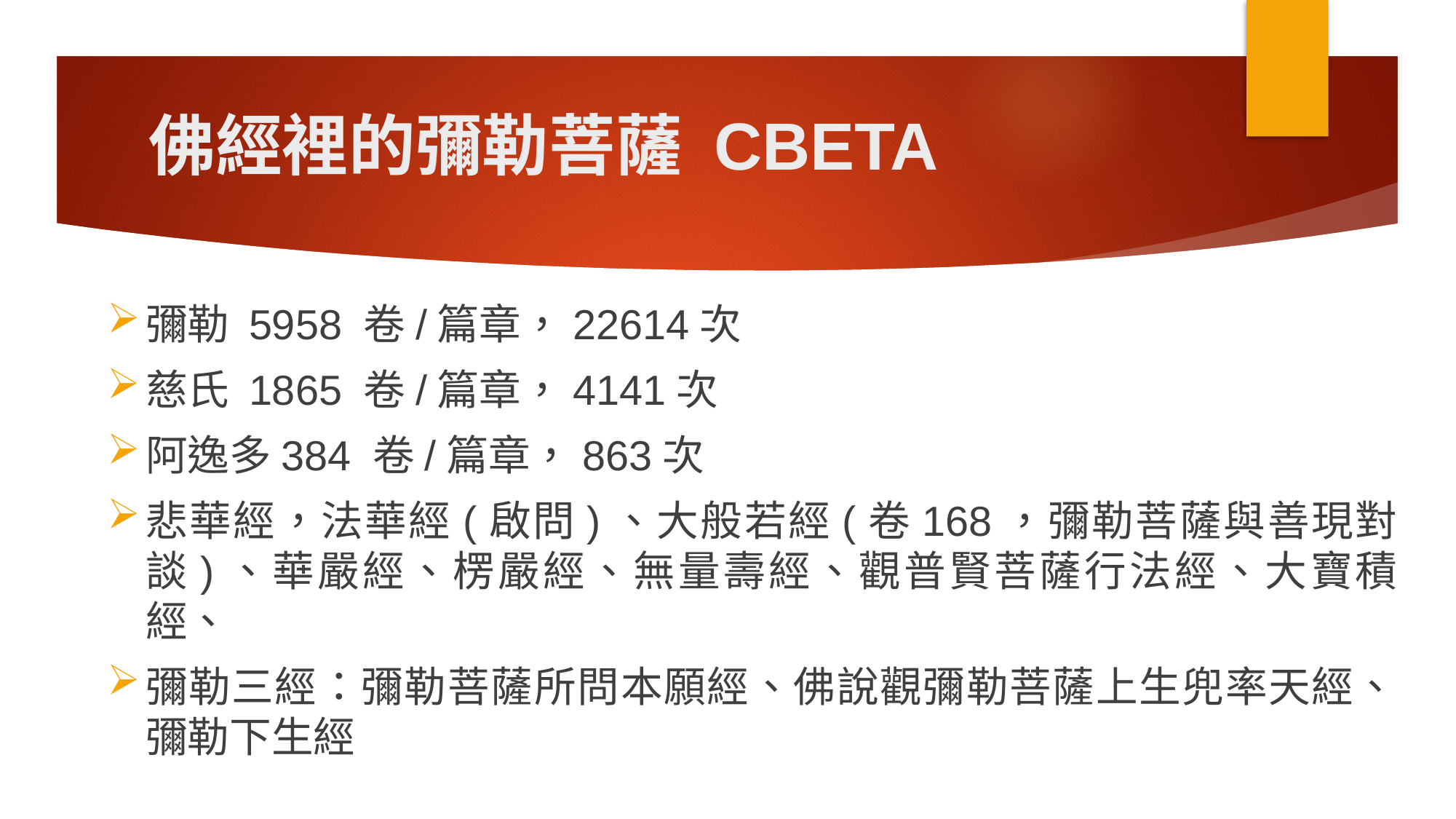

# 佛經裡的彌勒菩薩 CBETA
彌勒 5958 卷/篇章，22614次
慈氏 1865 卷/篇章，4141次
阿逸多384 卷/篇章，863次
悲華經，法華經(啟問)、大般若經(卷168，彌勒菩薩與善現對談)、華嚴經、楞嚴經、無量壽經、觀普賢菩薩行法經、大寶積經、
彌勒三經：彌勒菩薩所問本願經、佛說觀彌勒菩薩上生兜率天經、彌勒下生經